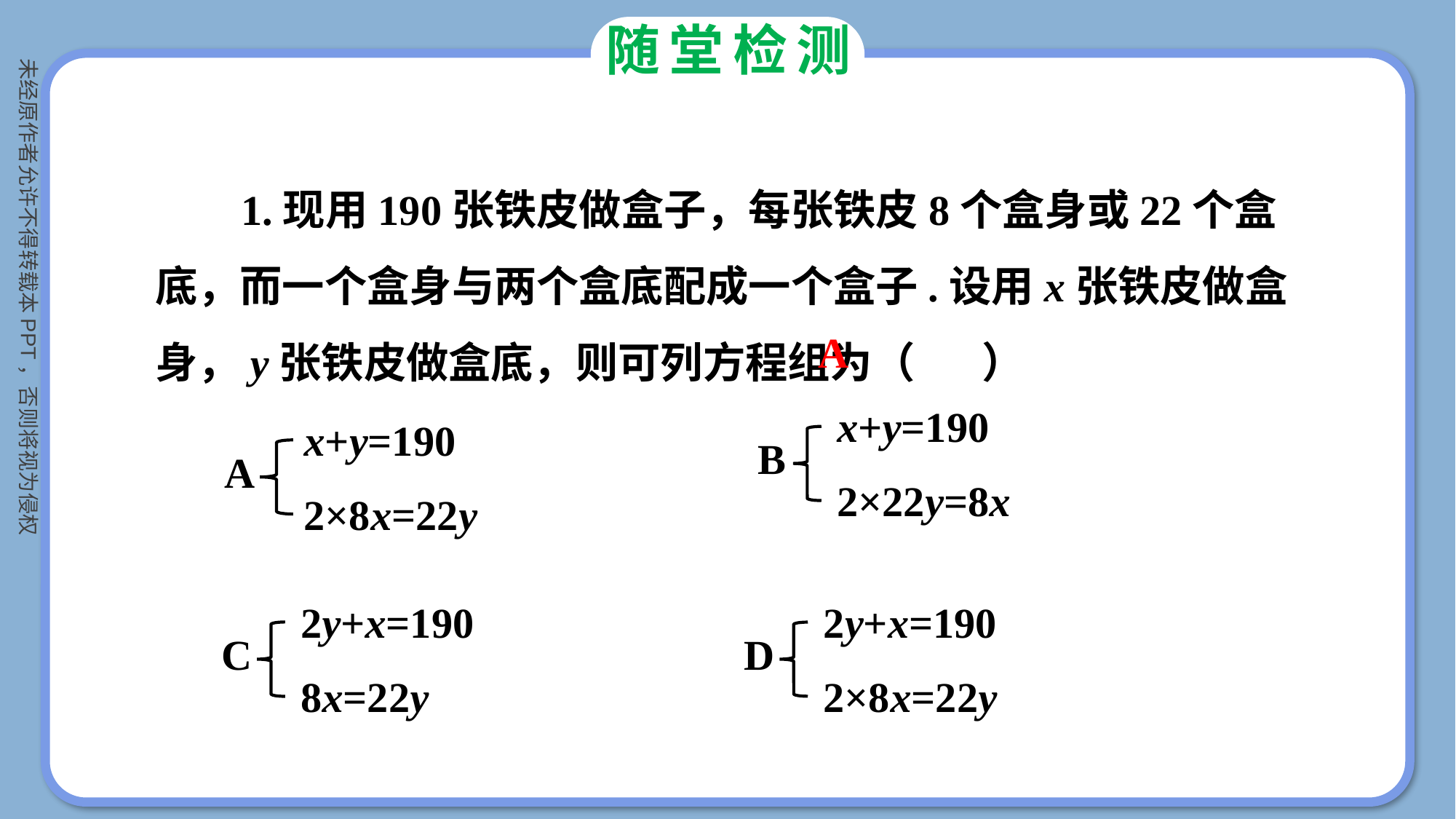

随堂检测
1.现用190张铁皮做盒子，每张铁皮8个盒身或22个盒底，而一个盒身与两个盒底配成一个盒子.设用x张铁皮做盒身，y张铁皮做盒底，则可列方程组为（       ）
A
x+y=190

B
2×22y=8x
x+y=190

A
2×8x=22y
2y+x=190

C
8x=22y
2y+x=190
D

2×8x=22y